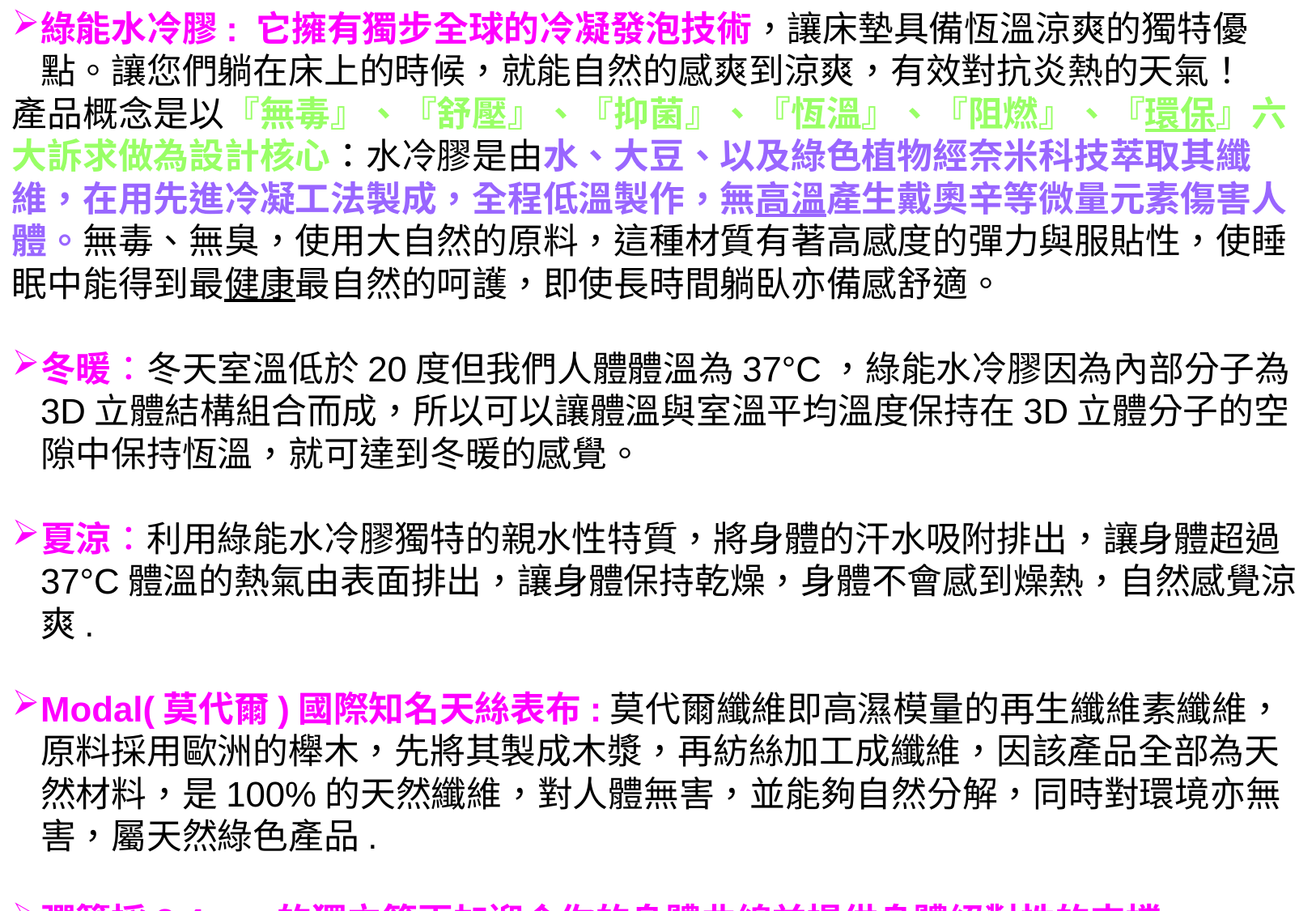

綠能水冷膠: 它擁有獨步全球的冷凝發泡技術，讓床墊具備恆溫涼爽的獨特優點。讓您們躺在床上的時候，就能自然的感爽到涼爽，有效對抗炎熱的天氣！
產品概念是以『無毒』、『舒壓』、『抑菌』、『恆溫』、『阻燃』、『環保』六大訴求做為設計核心：水冷膠是由水、大豆、以及綠色植物經奈米科技萃取其纖維，在用先進冷凝工法製成，全程低溫製作，無高溫產生戴奧辛等微量元素傷害人體。無毒、無臭，使用大自然的原料，這種材質有著高感度的彈力與服貼性，使睡眠中能得到最健康最自然的呵護，即使長時間躺臥亦備感舒適。

冬暖：冬天室溫低於20度但我們人體體溫為37°C，綠能水冷膠因為內部分子為3D立體結構組合而成，所以可以讓體溫與室溫平均溫度保持在3D立體分子的空隙中保持恆溫，就可達到冬暖的感覺。

夏涼：利用綠能水冷膠獨特的親水性特質，將身體的汗水吸附排出，讓身體超過37°C體溫的熱氣由表面排出，讓身體保持乾燥，身體不會感到燥熱，自然感覺涼爽.

Modal(莫代爾)國際知名天絲表布:莫代爾纖維即高濕模量的再生纖維素纖維，原料採用歐洲的櫸木，先將其製成木漿，再紡絲加工成纖維，因該產品全部為天然材料，是100%的天然纖維，對人體無害，並能夠自然分解，同時對環境亦無害，屬天然綠色產品.

彈簧採2.4mm的獨立筒更加迎合你的身體曲線並提供身體絕對性的支撐.            80A